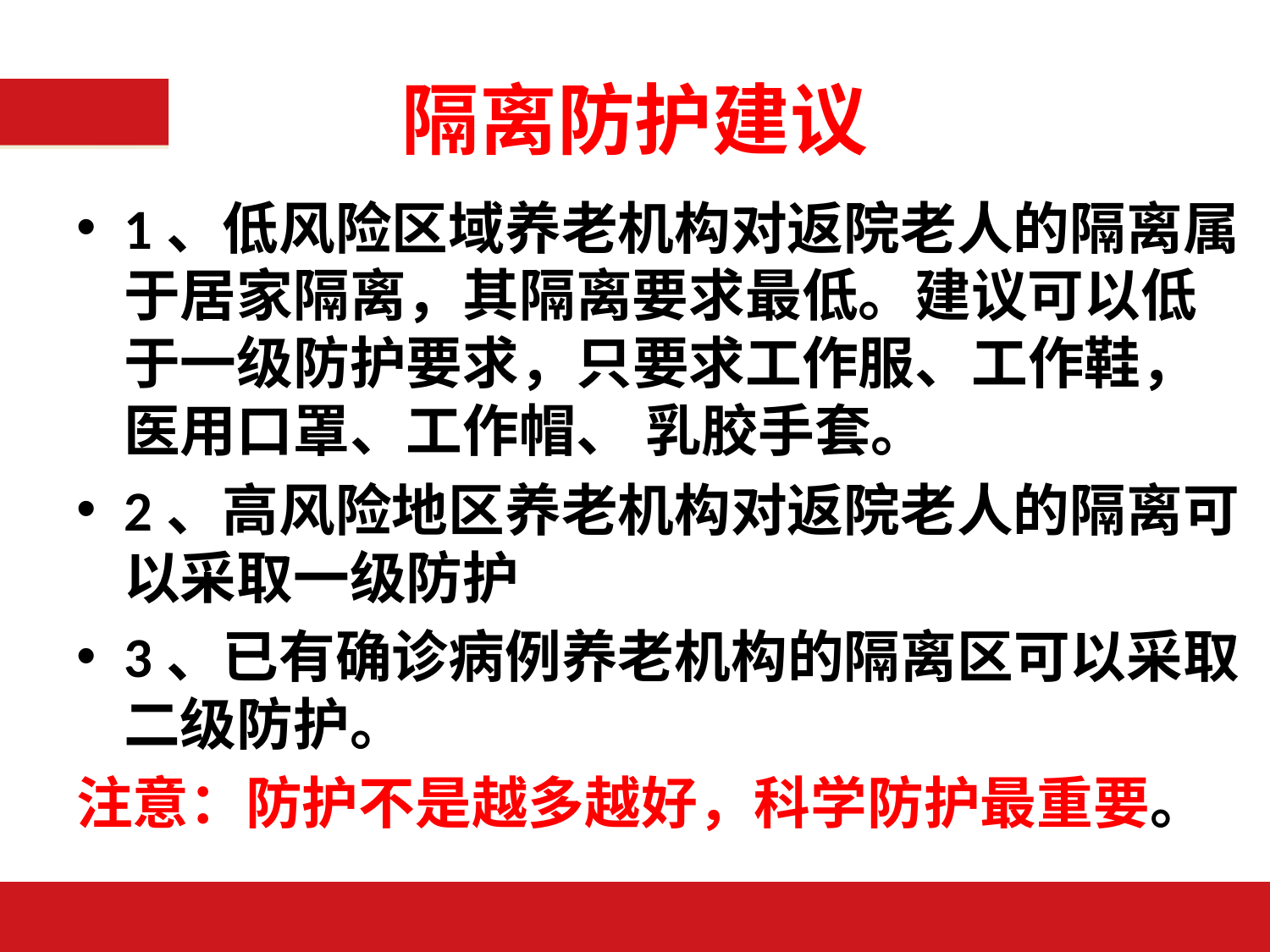

# 隔离防护建议
1、低风险区域养老机构对返院老人的隔离属于居家隔离，其隔离要求最低。建议可以低于一级防护要求，只要求工作服、工作鞋，医用口罩、工作帽、 乳胶手套。
2、高风险地区养老机构对返院老人的隔离可以采取一级防护
3、已有确诊病例养老机构的隔离区可以采取二级防护。
注意：防护不是越多越好，科学防护最重要。